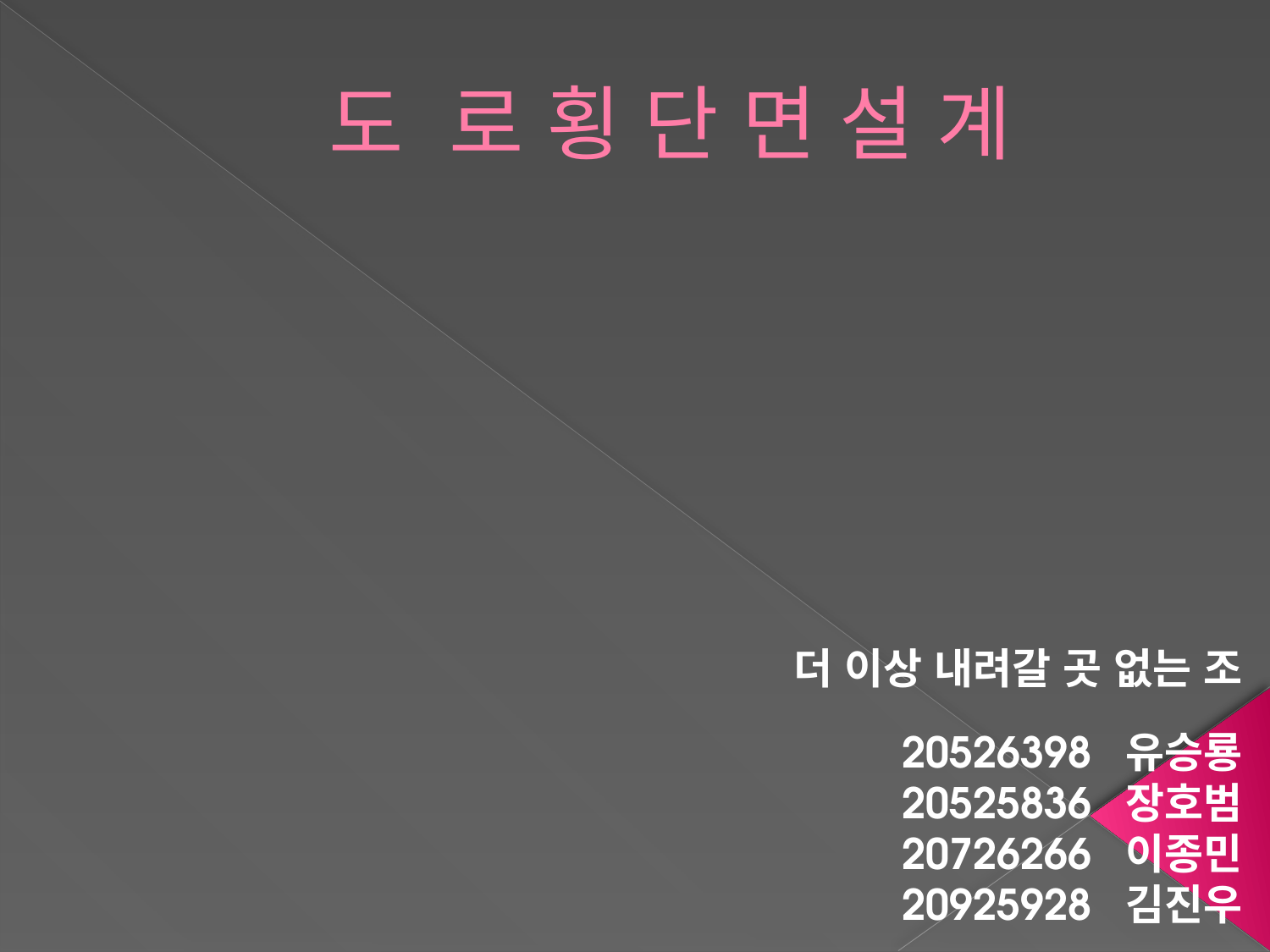

# 도  로 횡 단 면 설 계
더 이상 내려갈 곳 없는 조
20526398  유승룡
20525836  장호범
20726266  이종민
20925928  김진우